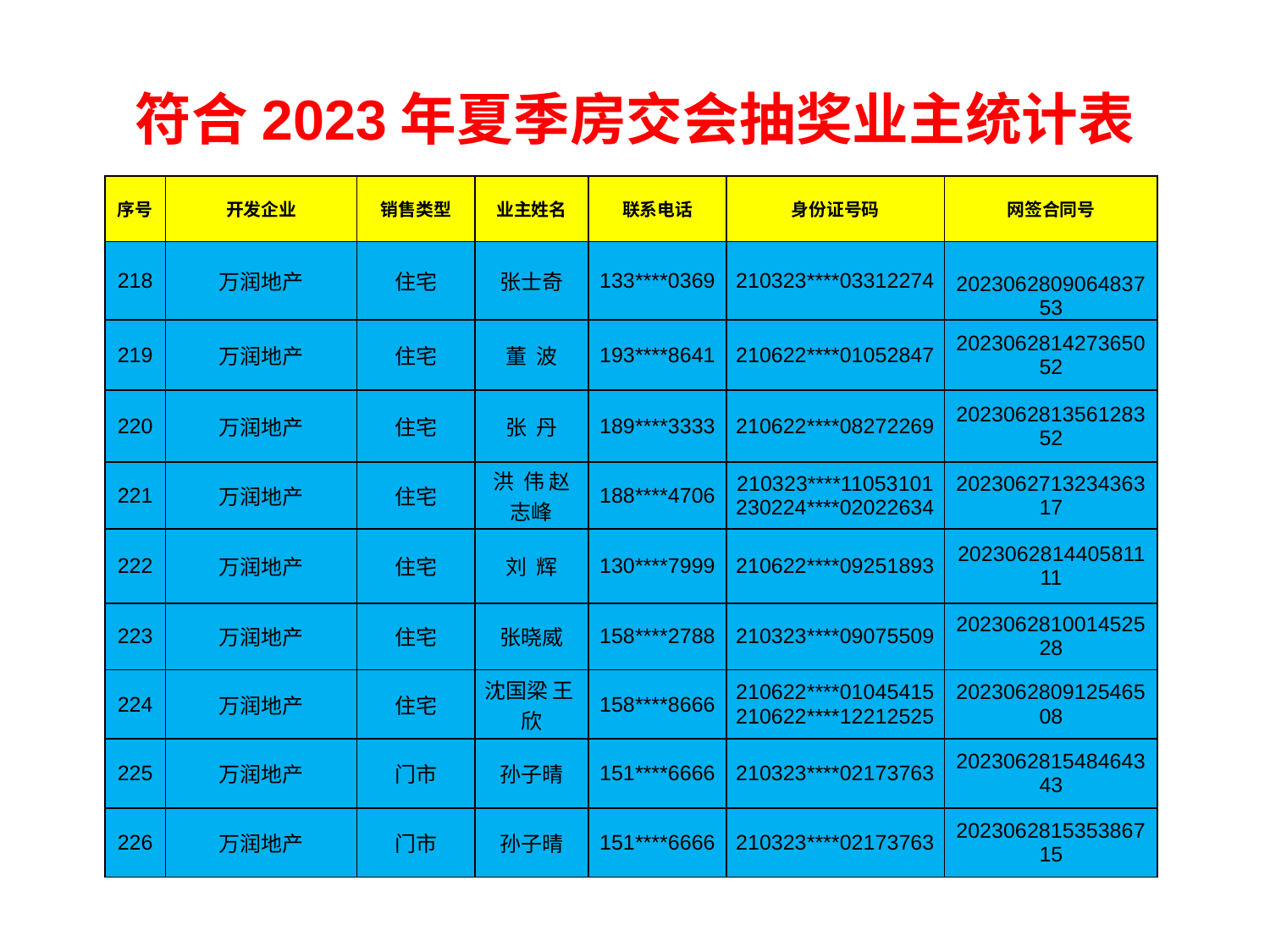

# 符合2023年夏季房交会抽奖业主统计表
| 序号 | 开发企业 | 销售类型 | 业主姓名 | 联系电话 | 身份证号码 | 网签合同号 |
| --- | --- | --- | --- | --- | --- | --- |
| 218 | 万润地产 | 住宅 | 张士奇 | 133\*\*\*\*0369 | 210323\*\*\*\*03312274 | 202306280906483753 |
| 219 | 万润地产 | 住宅 | 董 波 | 193\*\*\*\*8641 | 210622\*\*\*\*01052847 | 202306281427365052 |
| 220 | 万润地产 | 住宅 | 张 丹 | 189\*\*\*\*3333 | 210622\*\*\*\*08272269 | 202306281356128352 |
| 221 | 万润地产 | 住宅 | 洪 伟 赵志峰 | 188\*\*\*\*4706 | 210323\*\*\*\*11053101230224\*\*\*\*02022634 | 202306271323436317 |
| 222 | 万润地产 | 住宅 | 刘 辉 | 130\*\*\*\*7999 | 210622\*\*\*\*09251893 | 202306281440581111 |
| 223 | 万润地产 | 住宅 | 张晓威 | 158\*\*\*\*2788 | 210323\*\*\*\*09075509 | 202306281001452528 |
| 224 | 万润地产 | 住宅 | 沈国梁 王 欣 | 158\*\*\*\*8666 | 210622\*\*\*\*01045415210622\*\*\*\*12212525 | 202306280912546508 |
| 225 | 万润地产 | 门市 | 孙子晴 | 151\*\*\*\*6666 | 210323\*\*\*\*02173763 | 202306281548464343 |
| 226 | 万润地产 | 门市 | 孙子晴 | 151\*\*\*\*6666 | 210323\*\*\*\*02173763 | 202306281535386715 |